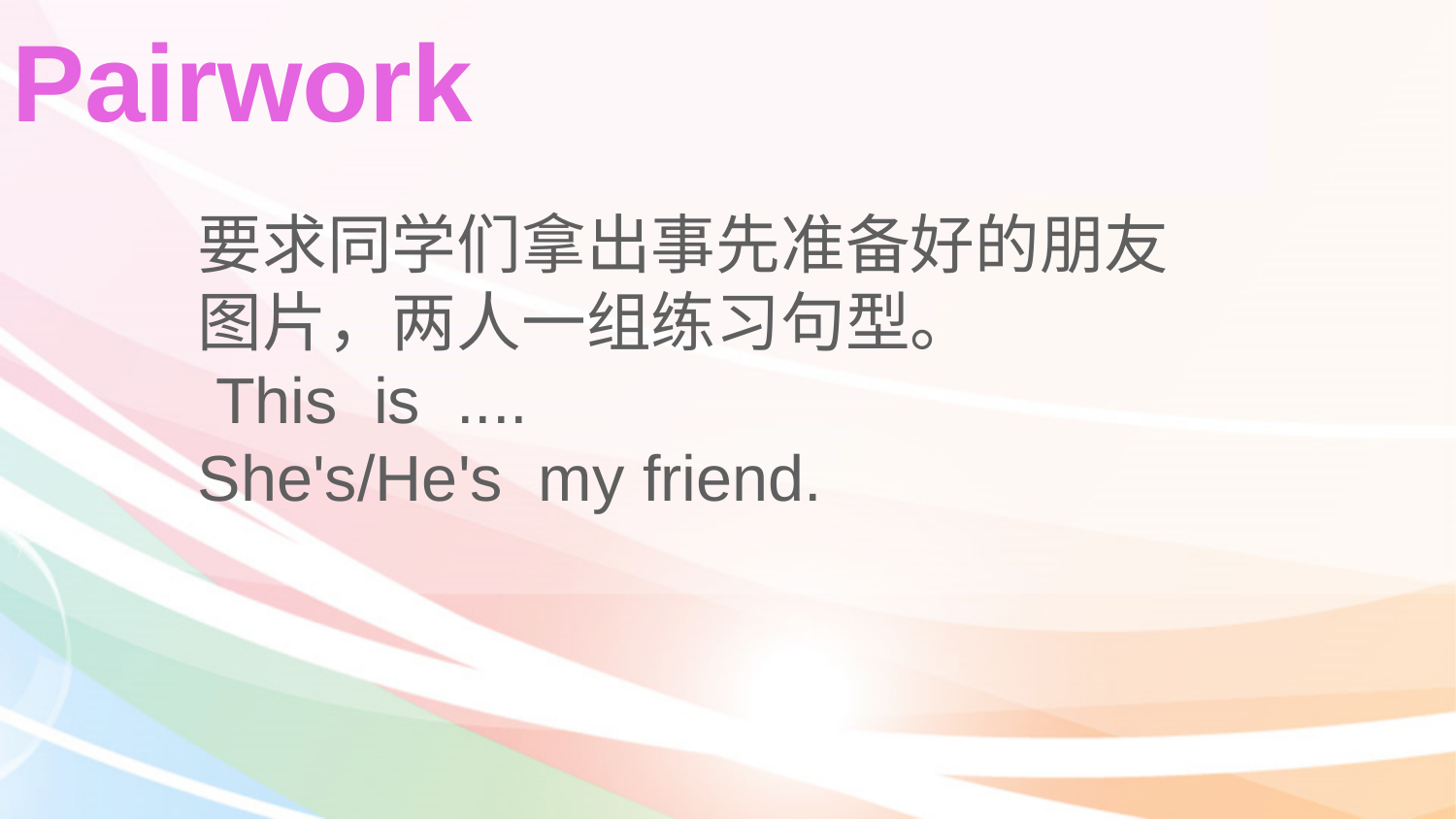

Pairwork
要求同学们拿出事先准备好的朋友图片，两人一组练习句型。
 This  is  ....
She's/He's  my friend.